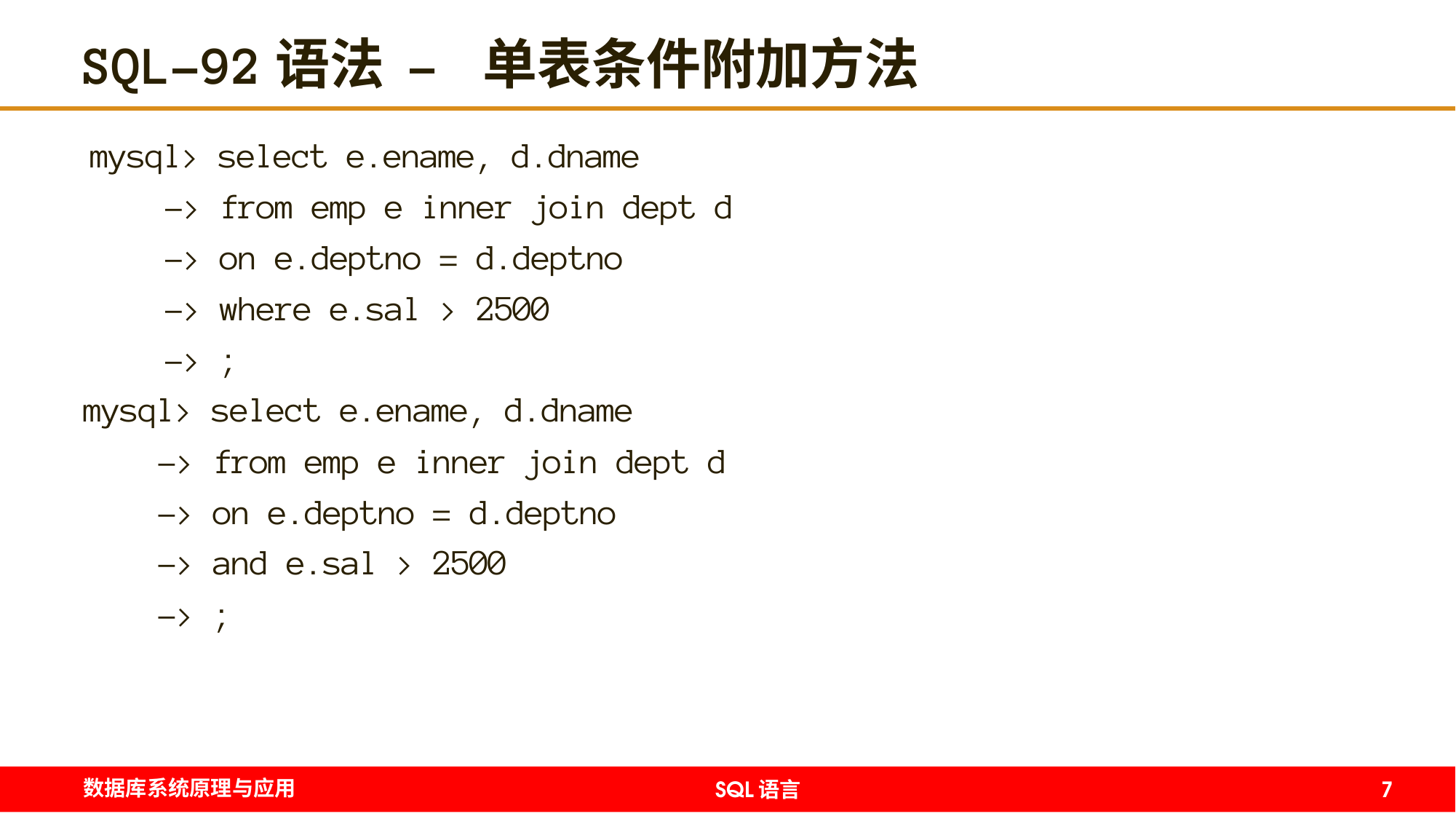

# SQL-92语法 - 单表条件附加方法
mysql> select e.ename, d.dname
    -> from emp e inner join dept d
    -> on e.deptno = d.deptno
    -> where e.sal > 2500
    -> ;
mysql> select e.ename, d.dname
    -> from emp e inner join dept d
    -> on e.deptno = d.deptno
    -> and e.sal > 2500
    -> ;